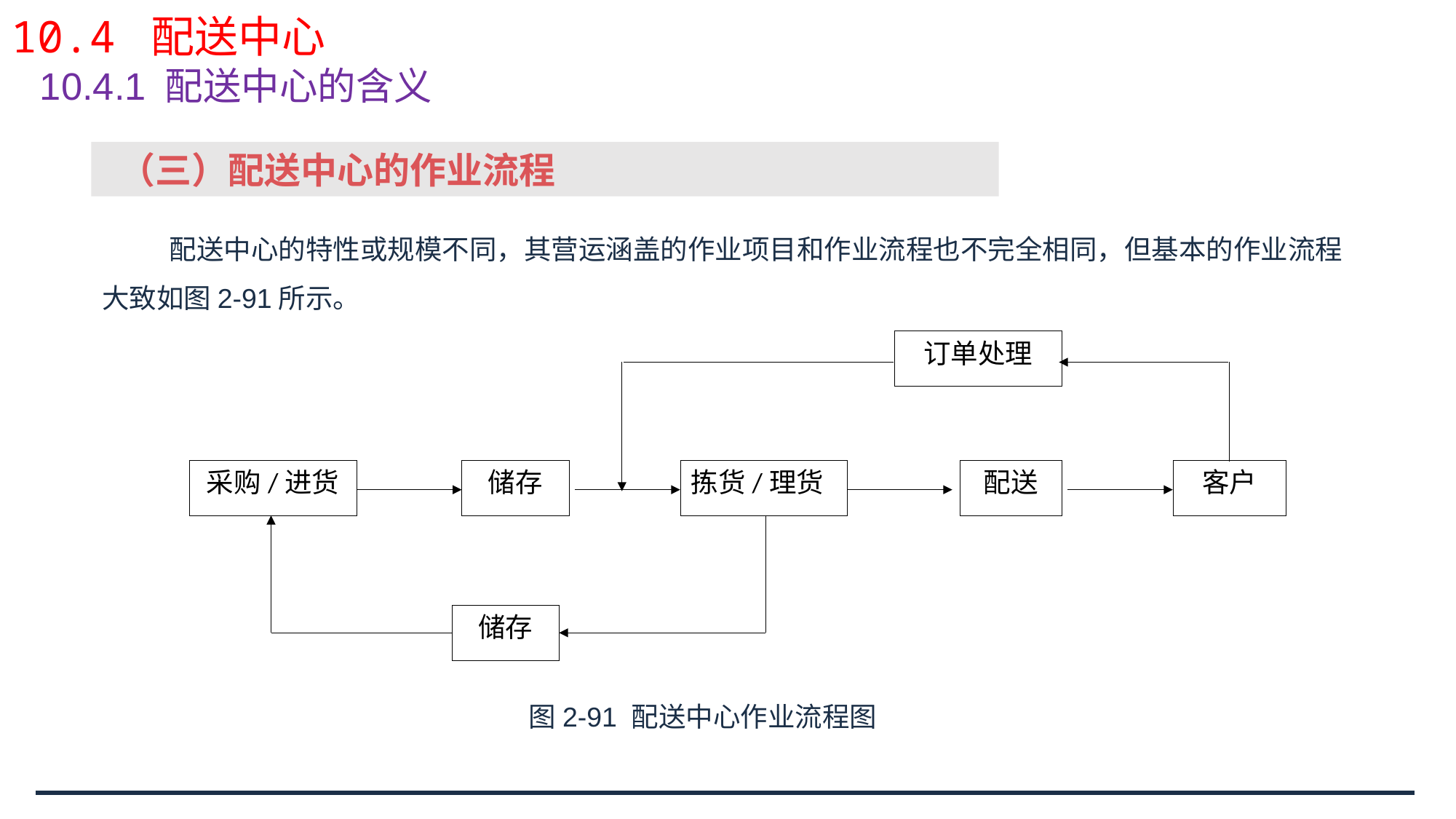

# 10.4 配送中心 10.4.1 配送中心的含义
 （三）配送中心的作业流程
 配送中心的特性或规模不同，其营运涵盖的作业项目和作业流程也不完全相同，但基本的作业流程大致如图2-91所示。
订单处理

采购/进货

储存

拣货/理货

配送

客户

储存

 图2-91 配送中心作业流程图